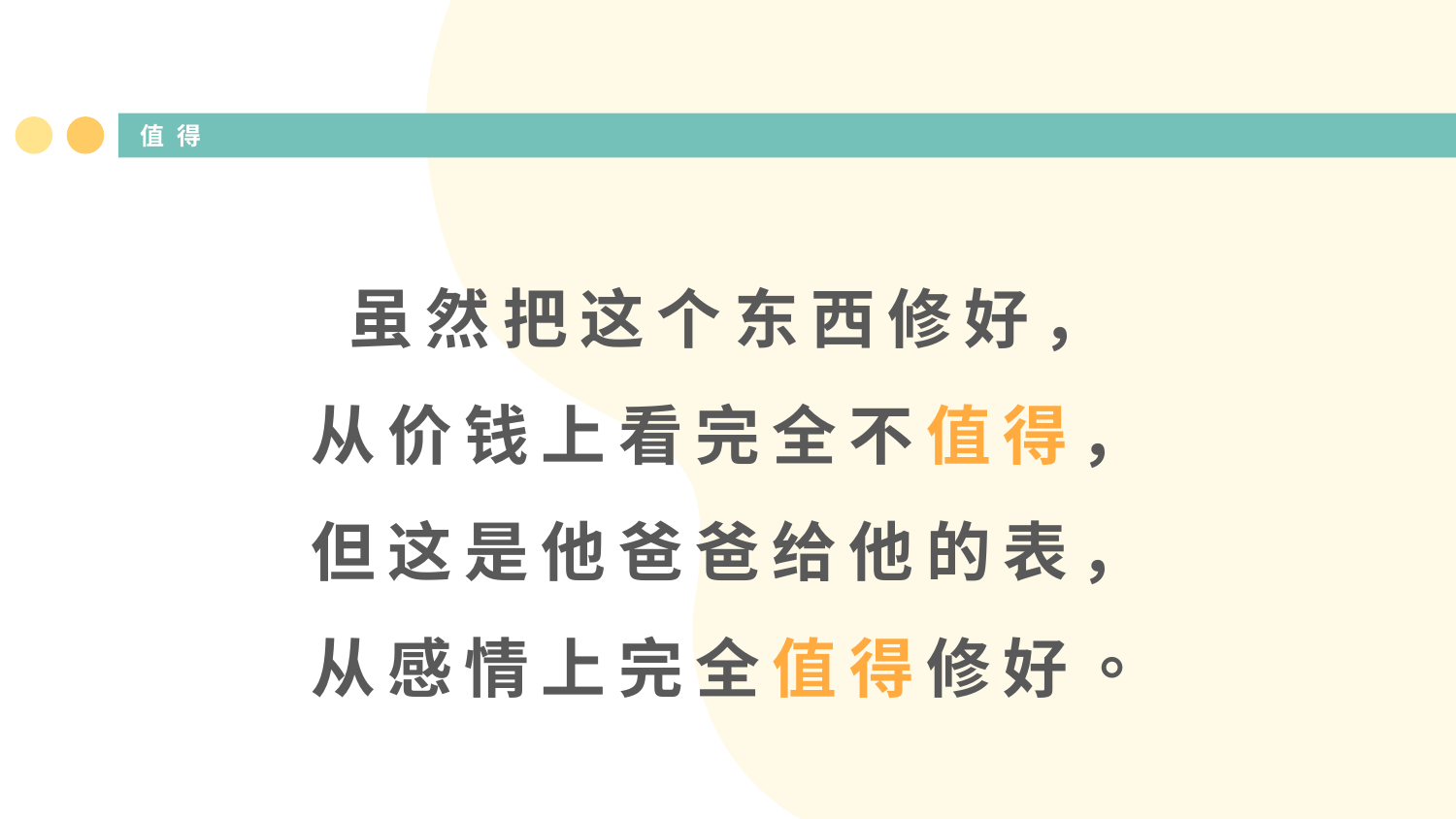

# 值得
虽然把这个东西修好，
从价钱上看完全不值得，
但这是他爸爸给他的表，
从感情上完全值得修好。